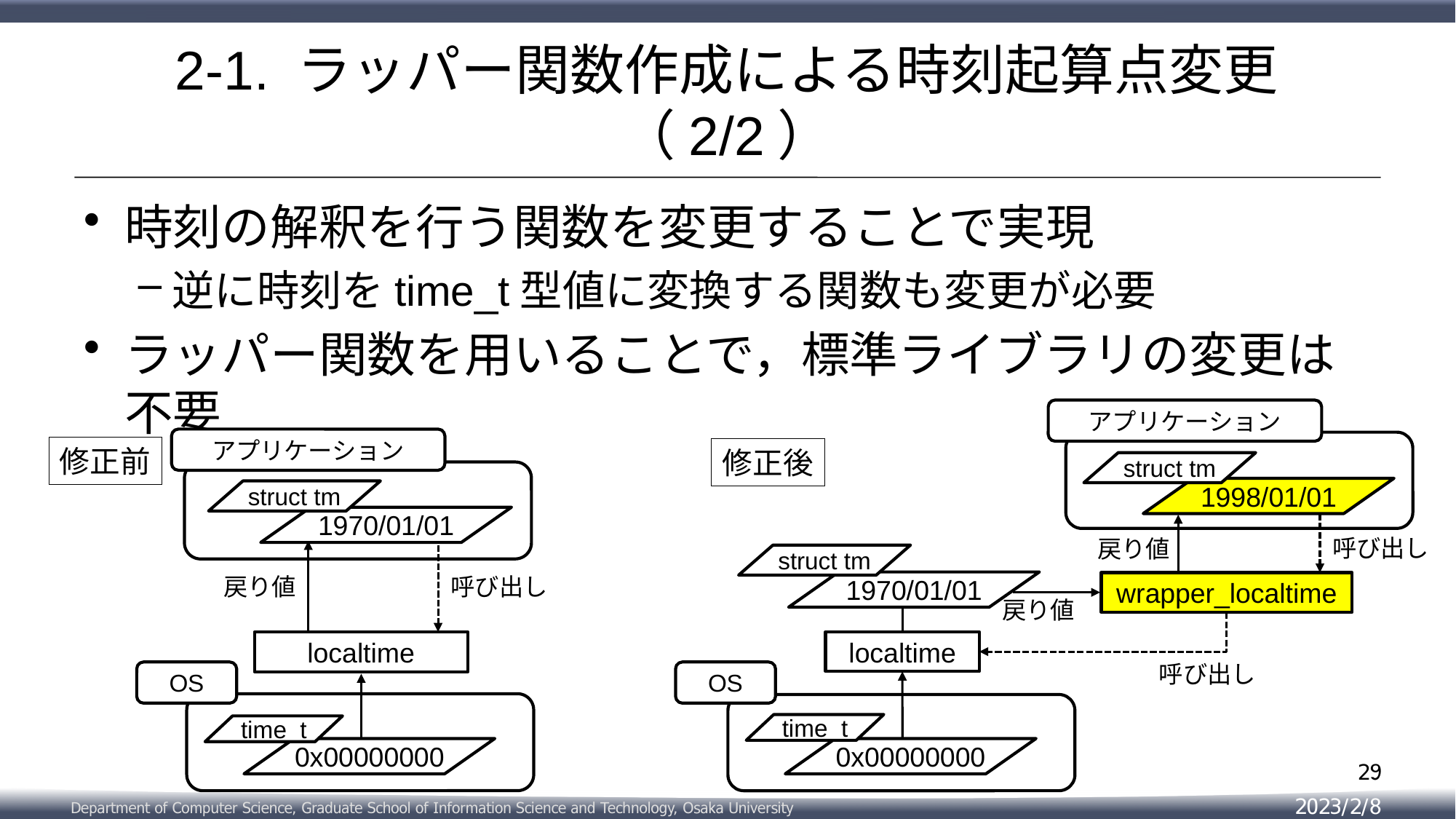

# 2-1. ラッパー関数作成による時刻起算点変更（2/2）
時刻の解釈を行う関数を変更することで実現
逆に時刻をtime_t型値に変換する関数も変更が必要
ラッパー関数を用いることで，標準ライブラリの変更は不要
アプリケーション
アプリケーション

修正前
修正後
struct tm

1998/01/01
struct tm
1970/01/01
呼び出し
戻り値
struct tm
呼び出し
戻り値
1970/01/01
wrapper_localtime
戻り値
localtime
localtime
呼び出し
OS
OS

time_t
time_t
0x00000000
0x00000000
29
2023/2/8